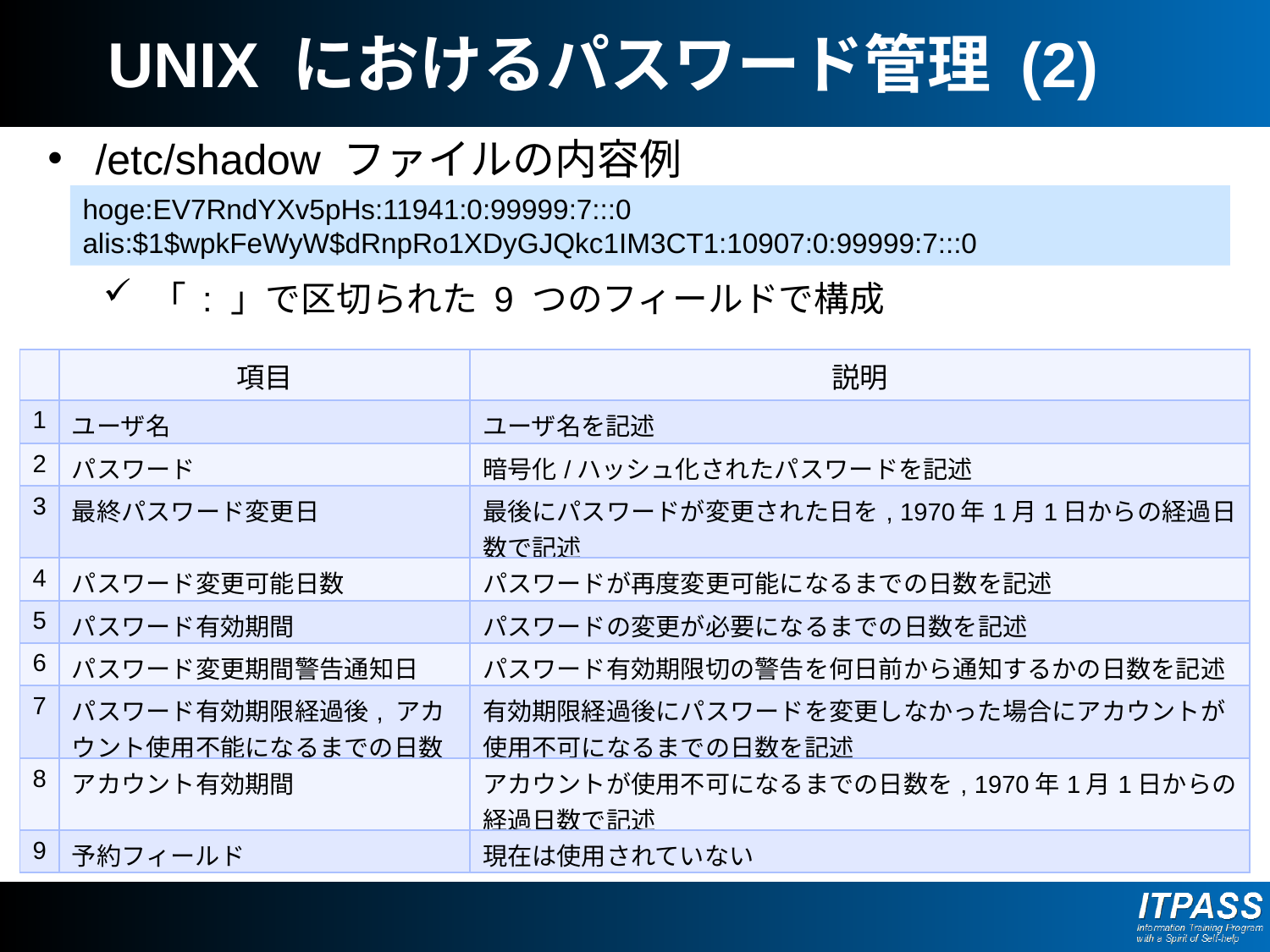

# UNIX におけるパスワード管理 (2)
/etc/shadow ファイルの内容例

「 : 」で区切られた 9 つのフィールドで構成
hoge:EV7RndYXv5pHs:11941:0:99999:7:::0
alis:$1$wpkFeWyW$dRnpRo1XDyGJQkc1IM3CT1:10907:0:99999:7:::0
|  | 項目 | 説明 |
| --- | --- | --- |
| 1 | ユーザ名 | ユーザ名を記述 |
| 2 | パスワード | 暗号化/ハッシュ化されたパスワードを記述 |
| 3 | 最終パスワード変更日 | 最後にパスワードが変更された日を, 1970年1月1日からの経過日数で記述 |
| 4 | パスワード変更可能日数 | パスワードが再度変更可能になるまでの日数を記述 |
| 5 | パスワード有効期間 | パスワードの変更が必要になるまでの日数を記述 |
| 6 | パスワード変更期間警告通知日 | パスワード有効期限切の警告を何日前から通知するかの日数を記述 |
| 7 | パスワード有効期限経過後, アカウント使用不能になるまでの日数 | 有効期限経過後にパスワードを変更しなかった場合にアカウントが使用不可になるまでの日数を記述 |
| 8 | アカウント有効期間 | アカウントが使用不可になるまでの日数を, 1970年1月1日からの経過日数で記述 |
| 9 | 予約フィールド | 現在は使用されていない |